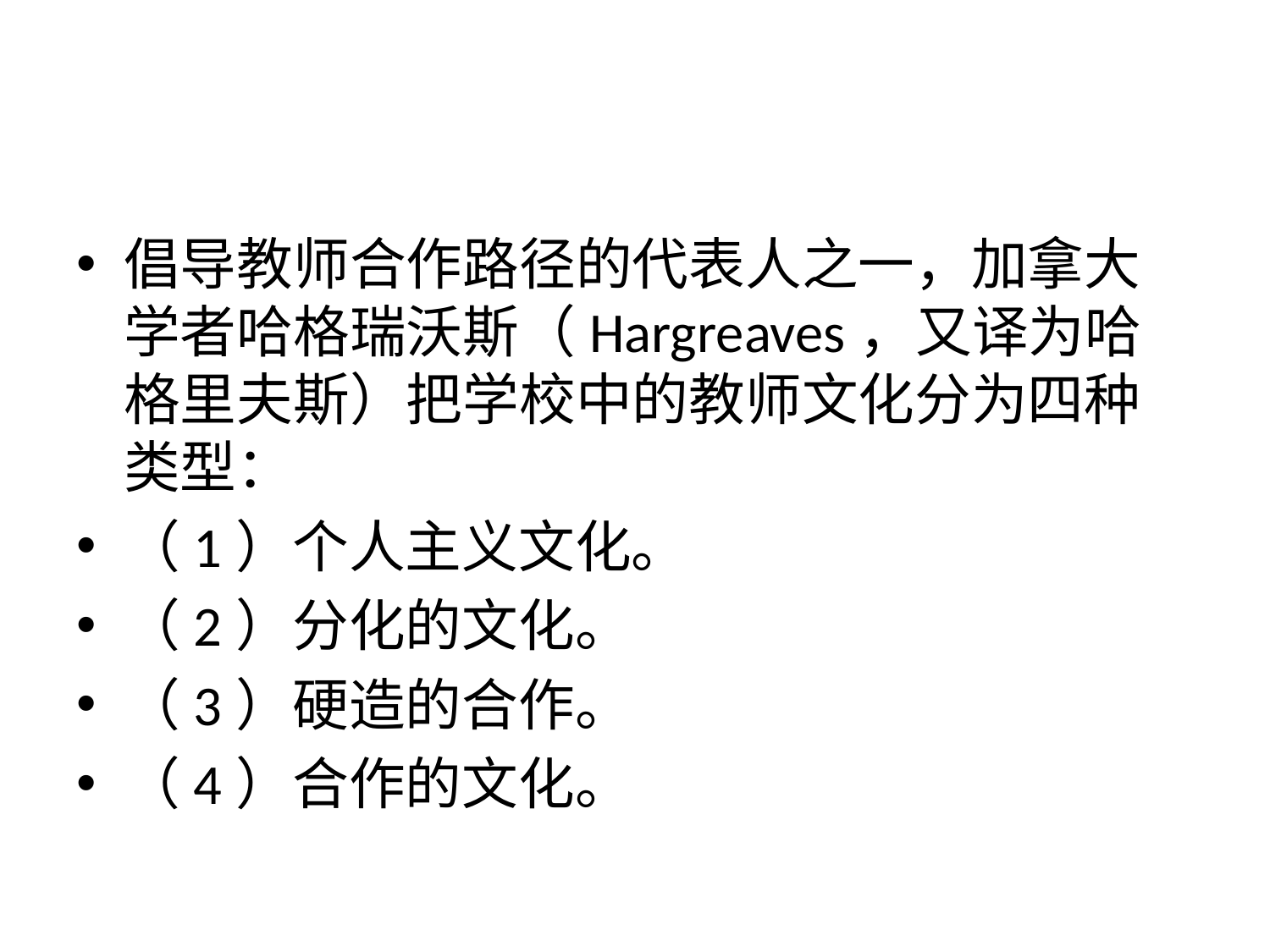

#
倡导教师合作路径的代表人之一，加拿大学者哈格瑞沃斯（Hargreaves，又译为哈格里夫斯）把学校中的教师文化分为四种类型：
（1）个人主义文化。
（2）分化的文化。
（3）硬造的合作。
（4）合作的文化。